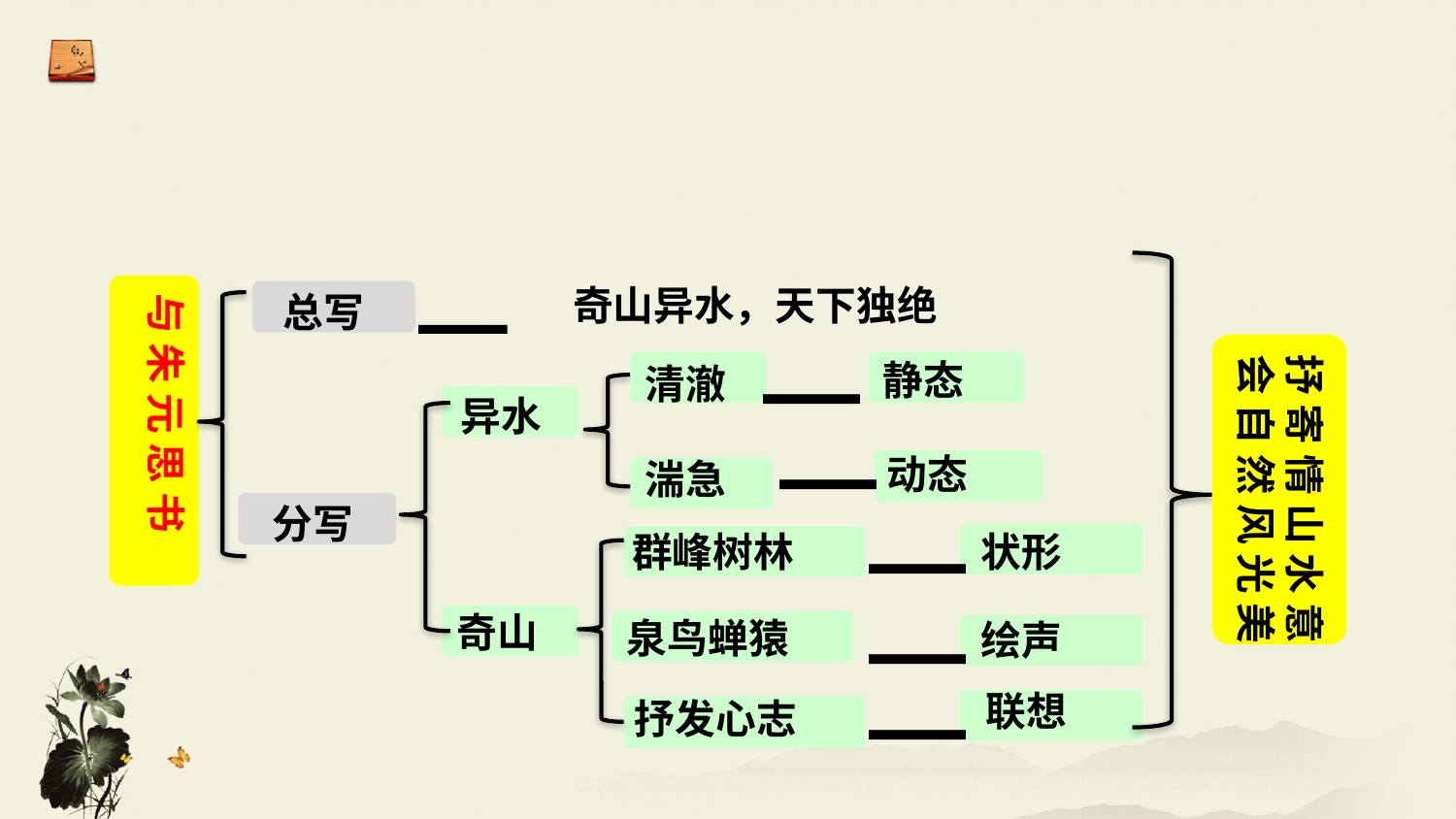

总写
—
奇山异水，天下独绝

与 朱 元 思 书

—

抒 寄 情 山 水 意
会 自 然 风 光 美
静态
清澈

异水

—
动态

湍急

分写
—

群峰树林
状形

—
奇山
泉鸟蝉猿

绘声

—
联想
抒发心志